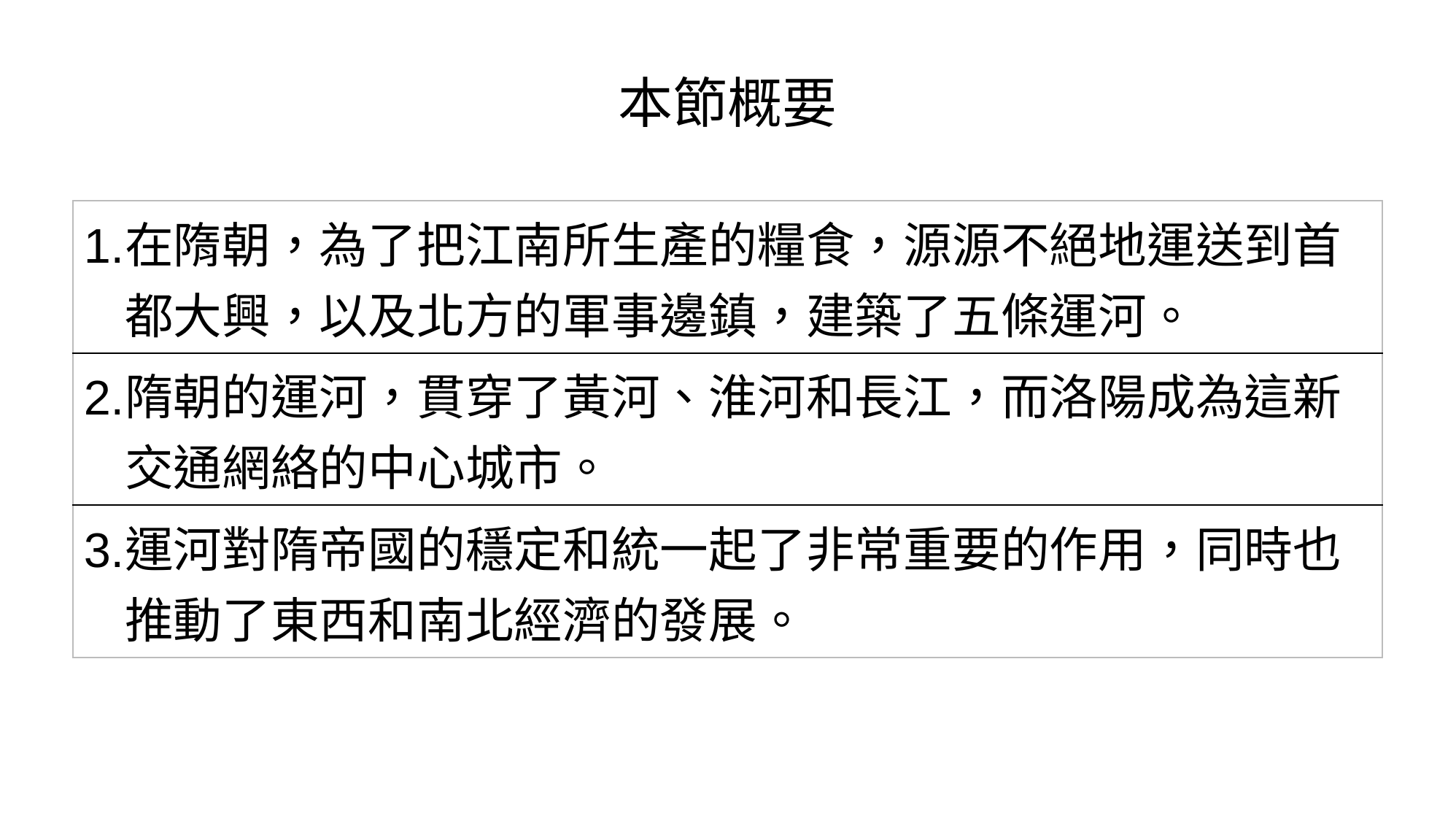

# 本節概要
| 在隋朝，為了把江南所生產的糧食，源源不絕地運送到首都大興，以及北方的軍事邊鎮，建築了五條運河。 |
| --- |
| 隋朝的運河，貫穿了黃河、淮河和長江，而洛陽成為這新交通網絡的中心城市。 |
| 運河對隋帝國的穩定和統一起了非常重要的作用，同時也推動了東西和南北經濟的發展。 |